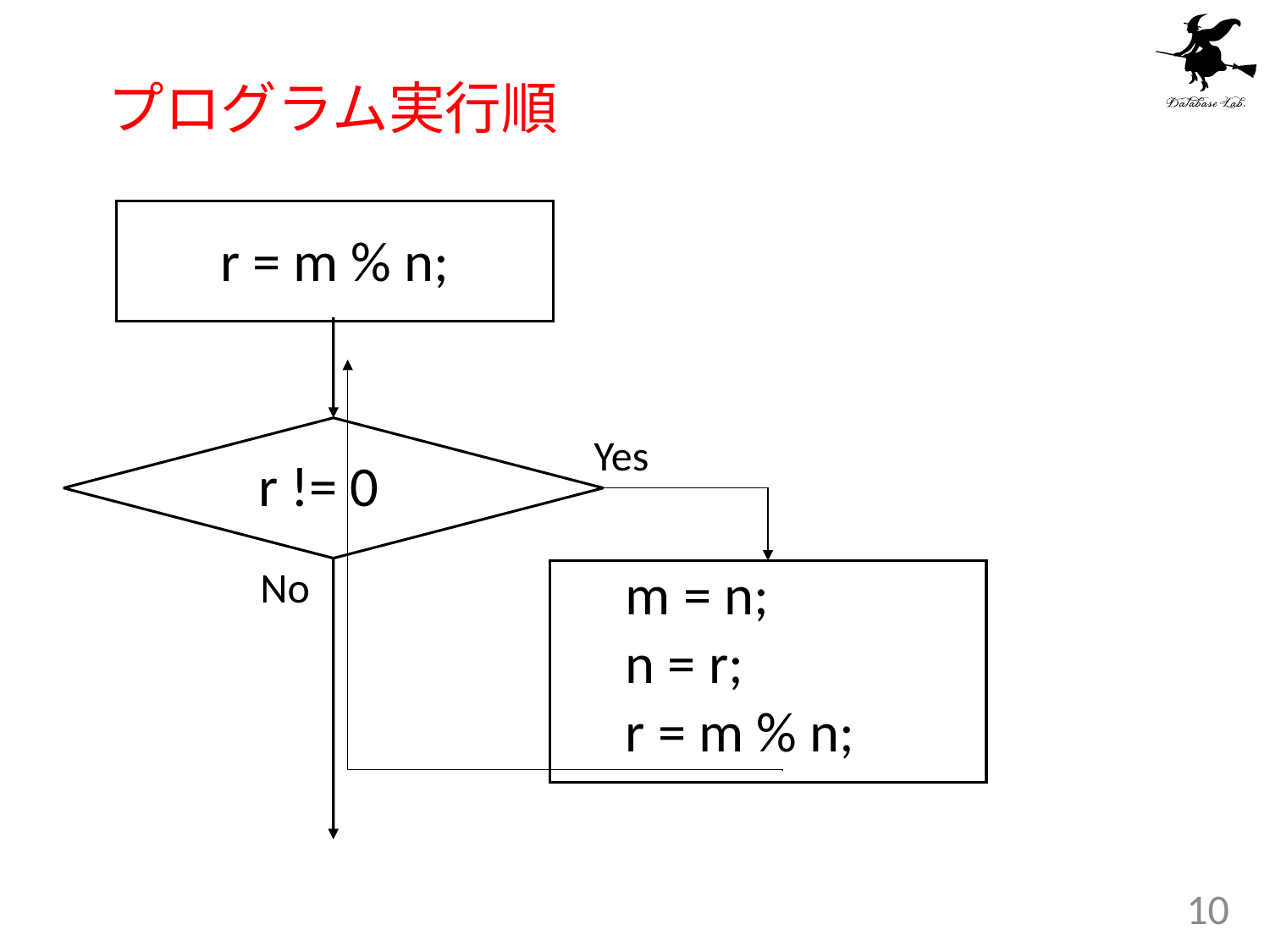

# プログラム実行順

r = m % n;

Yes
r != 0
No

m = n;
n = r;
r = m % n;
10